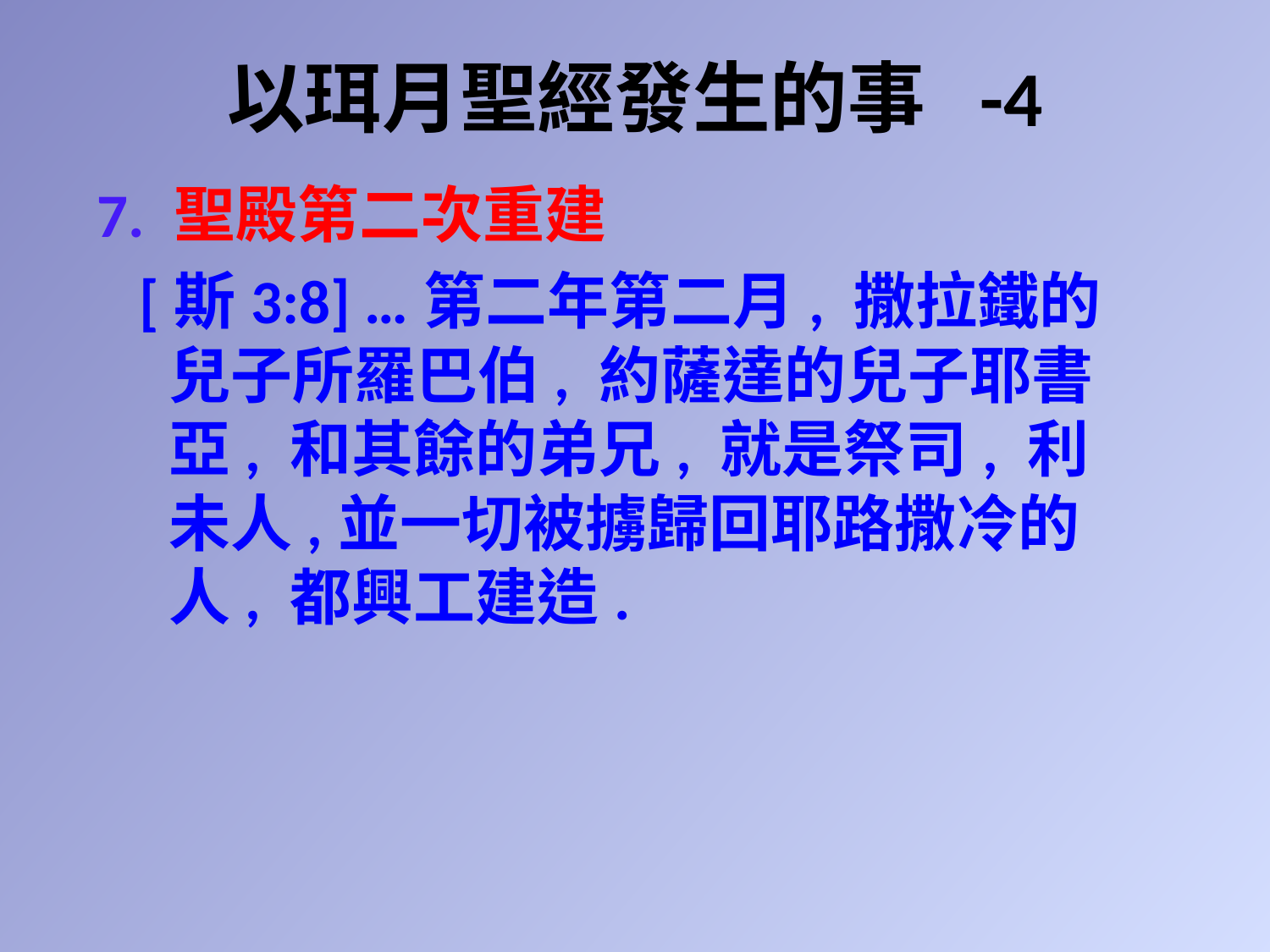

# 以珥月聖經發生的事  -4
7. 聖殿第二次重建
   [斯3:8] …第二年第二月, 撒拉鐵的兒子所羅巴伯, 約薩達的兒子耶書亞, 和其餘的弟兄, 就是祭司, 利未人,並一切被擄歸回耶路撒冷的人, 都興工建造.